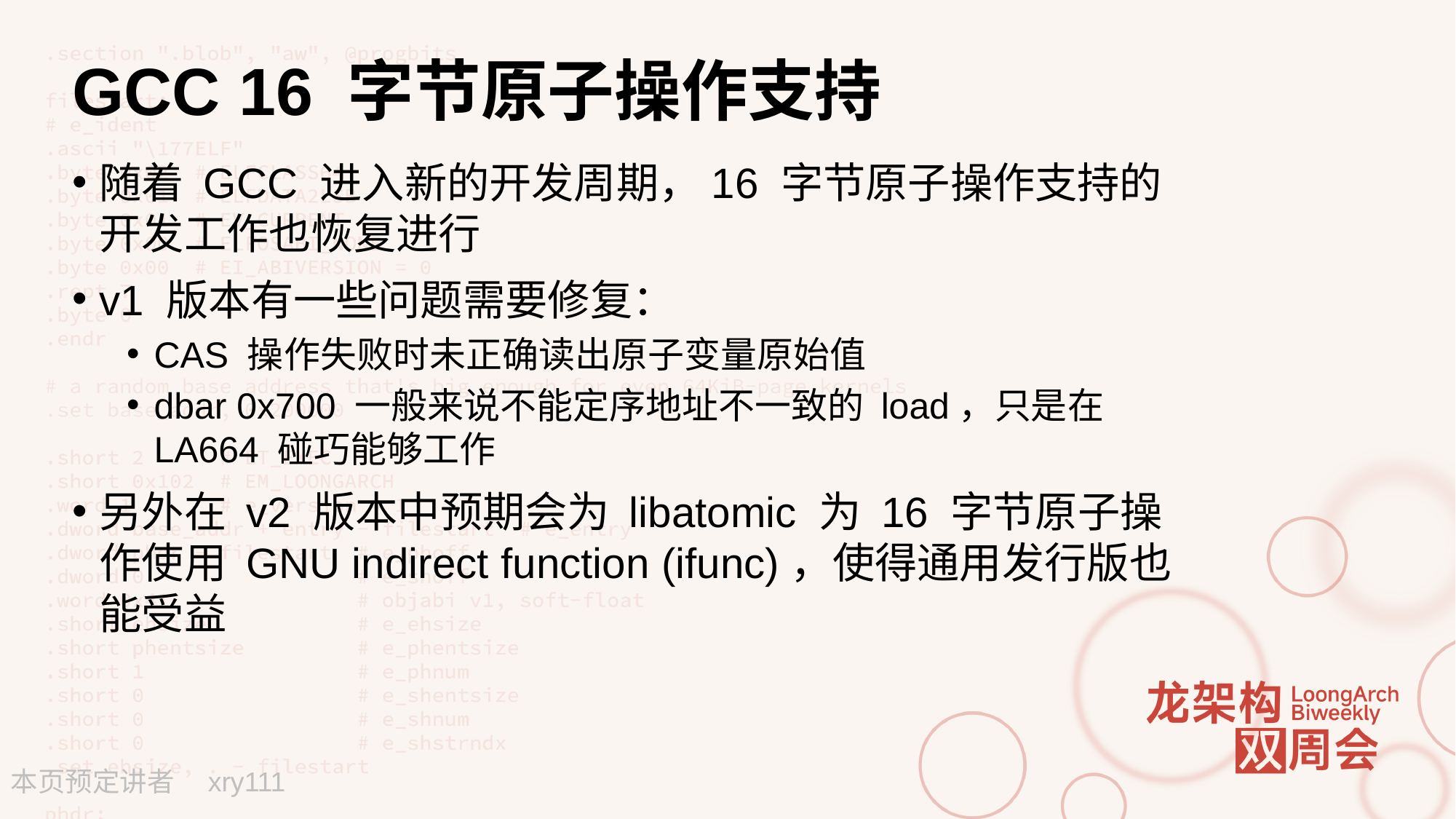

# GCC 16 字节原子操作支持
随着 GCC 进入新的开发周期，16 字节原子操作支持的开发工作也恢复进行
v1 版本有一些问题需要修复：
CAS 操作失败时未正确读出原子变量原始值
dbar 0x700 一般来说不能定序地址不一致的 load，只是在 LA664 碰巧能够工作
另外在 v2 版本中预期会为 libatomic 为 16 字节原子操作使用 GNU indirect function (ifunc)，使得通用发行版也能受益
xry111